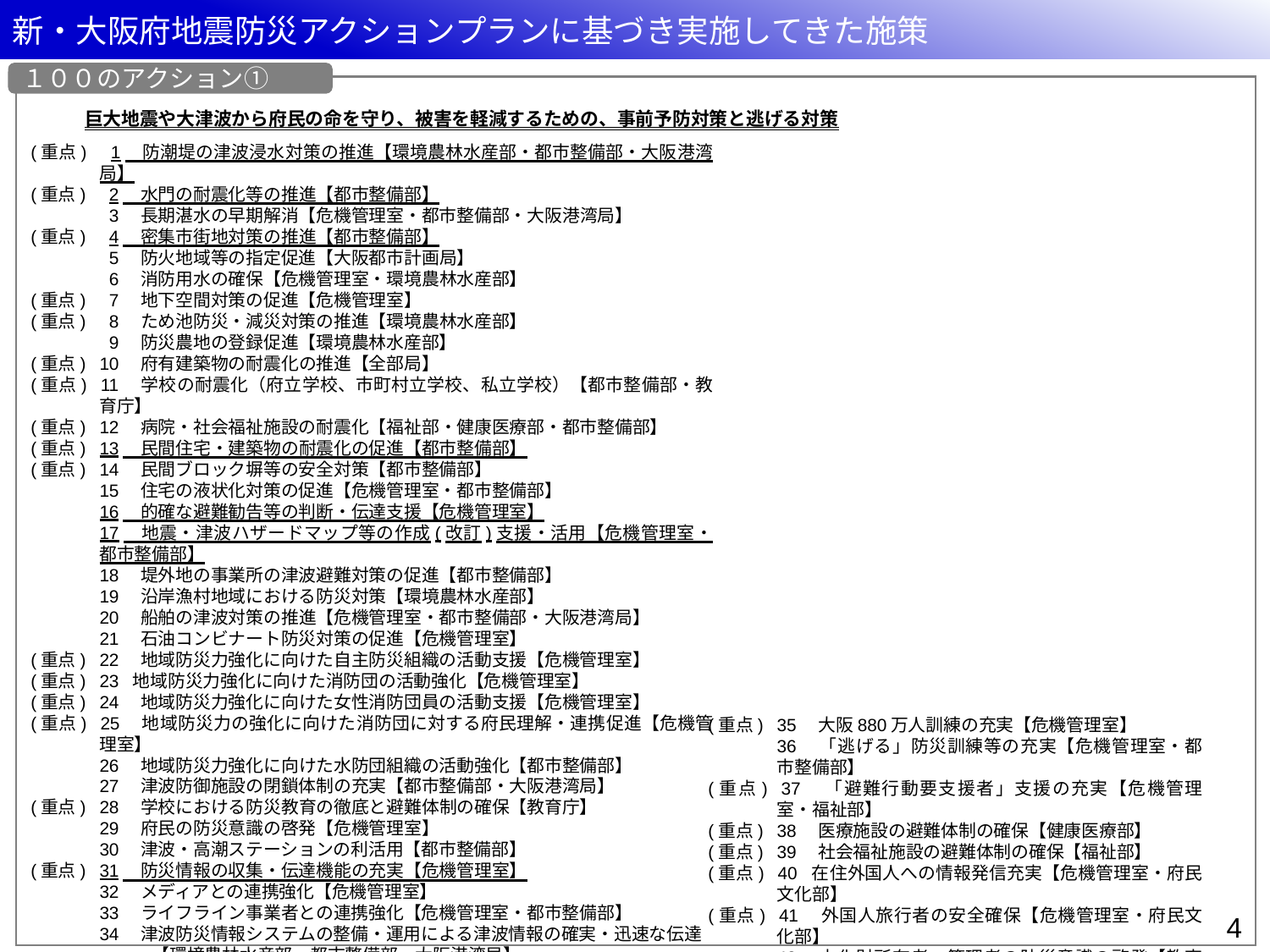

新・大阪府地震防災アクションプランに基づき実施してきた施策
１００のアクション①

ミッションⅠ	巨大地震や大津波から府民の命を守り、被害を軽減するための、事前予防対策と逃げる対策

(重点)	  1　防潮堤の津波浸水対策の推進【環境農林水産部・都市整備部・大阪港湾局】
(重点)	  2　水門の耐震化等の推進【都市整備部】
	  3　長期湛水の早期解消【危機管理室・都市整備部・大阪港湾局】
(重点)	  4　密集市街地対策の推進【都市整備部】
	  5　防火地域等の指定促進【大阪都市計画局】
	  6　消防用水の確保【危機管理室・環境農林水産部】
(重点)	  7　地下空間対策の促進【危機管理室】
(重点)	  8　ため池防災・減災対策の推進【環境農林水産部】
	  9　防災農地の登録促進【環境農林水産部】
(重点)	10　府有建築物の耐震化の推進【全部局】
(重点)	11　学校の耐震化（府立学校、市町村立学校、私立学校）【都市整備部・教育庁】
(重点)	12　病院・社会福祉施設の耐震化【福祉部・健康医療部・都市整備部】
(重点)	13　民間住宅・建築物の耐震化の促進【都市整備部】
(重点) 	14　民間ブロック塀等の安全対策【都市整備部】
	15　住宅の液状化対策の促進【危機管理室・都市整備部】
	16　的確な避難勧告等の判断・伝達支援【危機管理室】
	17　地震・津波ハザードマップ等の作成(改訂)支援・活用【危機管理室・都市整備部】
	18　堤外地の事業所の津波避難対策の促進【都市整備部】
	19　沿岸漁村地域における防災対策【環境農林水産部】
	20　船舶の津波対策の推進【危機管理室・都市整備部・大阪港湾局】
	21　石油コンビナート防災対策の促進【危機管理室】
(重点)	22　地域防災力強化に向けた自主防災組織の活動支援【危機管理室】
(重点)	23  地域防災力強化に向けた消防団の活動強化【危機管理室】
(重点)	24　地域防災力強化に向けた女性消防団員の活動支援【危機管理室】
(重点)	25　地域防災力の強化に向けた消防団に対する府民理解・連携促進【危機管理室】
	26　地域防災力強化に向けた水防団組織の活動強化【都市整備部】
	27　津波防御施設の閉鎖体制の充実【都市整備部・大阪港湾局】
(重点)	28　学校における防災教育の徹底と避難体制の確保【教育庁】
	29　府民の防災意識の啓発【危機管理室】
	30　津波・高潮ステーションの利活用【都市整備部】
(重点) 	31　防災情報の収集・伝達機能の充実【危機管理室】
	32　メディアとの連携強化【危機管理室】
	33　ライフライン事業者との連携強化【危機管理室・都市整備部】
	34　津波防災情報システムの整備・運用による津波情報の確実・迅速な伝達
	　　　【環境農林水産部・都市整備部・大阪港湾局】

(重点) 	35　大阪880万人訓練の充実【危機管理室】
	36　「逃げる」防災訓練等の充実【危機管理室・都市整備部】
(重点)	37　「避難行動要支援者」支援の充実【危機管理室・福祉部】
(重点)	38　医療施設の避難体制の確保【健康医療部】
(重点)	39　社会福祉施設の避難体制の確保【福祉部】
(重点)	40  在住外国人への情報発信充実【危機管理室・府民文化部】
(重点)	41　外国人旅行者の安全確保【危機管理室・府民文化部】
	42　文化財所有者・管理者の防災意識の啓発【教育庁】

4